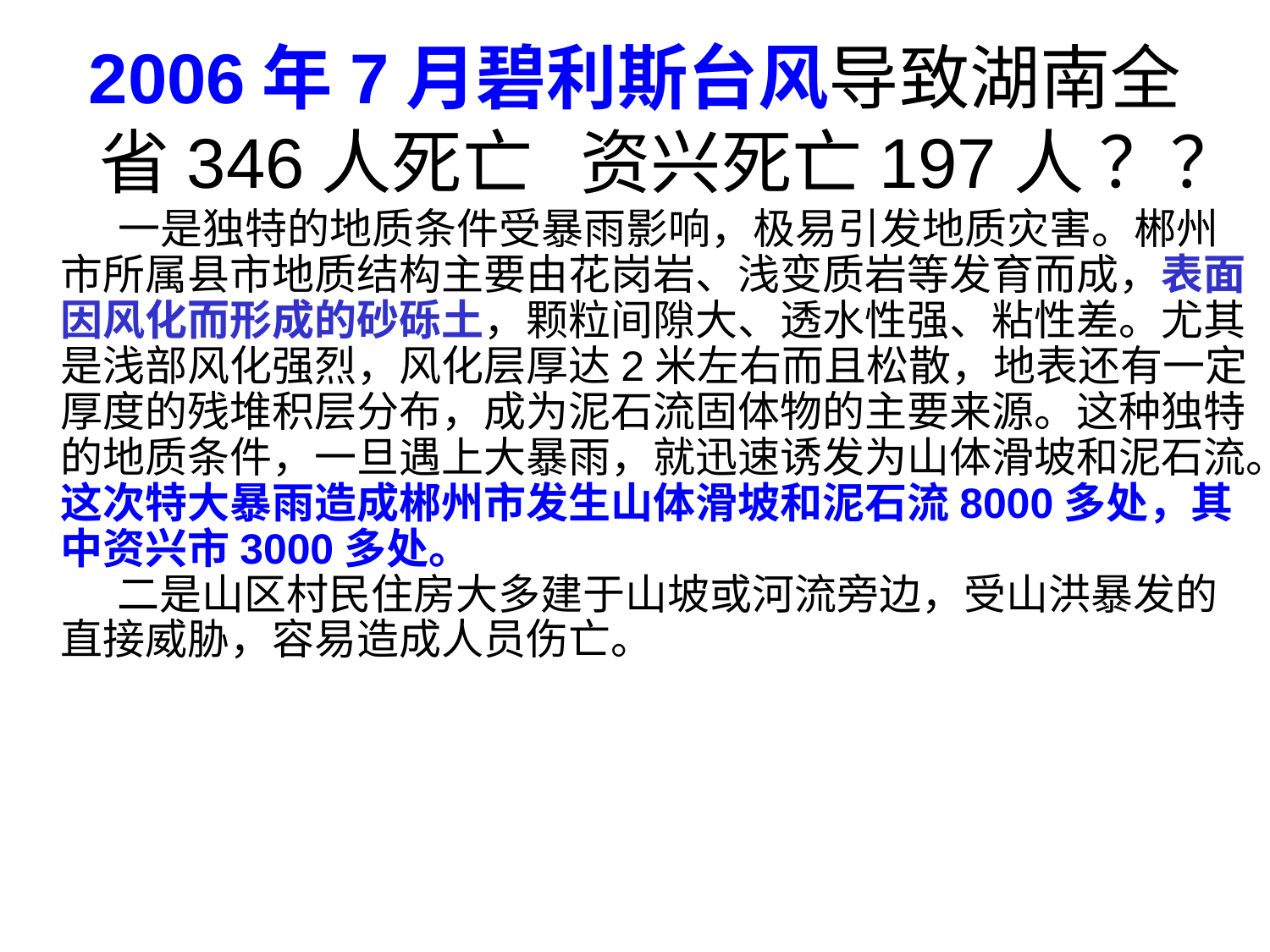

# 2006年7月碧利斯台风导致湖南全省346人死亡   资兴死亡197人 ？？
          一是独特的地质条件受暴雨影响，极易引发地质灾害。郴州市所属县市地质结构主要由花岗岩、浅变质岩等发育而成，表面因风化而形成的砂砾土，颗粒间隙大、透水性强、粘性差。尤其是浅部风化强烈，风化层厚达2米左右而且松散，地表还有一定厚度的残堆积层分布，成为泥石流固体物的主要来源。这种独特的地质条件，一旦遇上大暴雨，就迅速诱发为山体滑坡和泥石流。这次特大暴雨造成郴州市发生山体滑坡和泥石流8000多处，其中资兴市3000多处。
      二是山区村民住房大多建于山坡或河流旁边，受山洪暴发的直接威胁，容易造成人员伤亡。